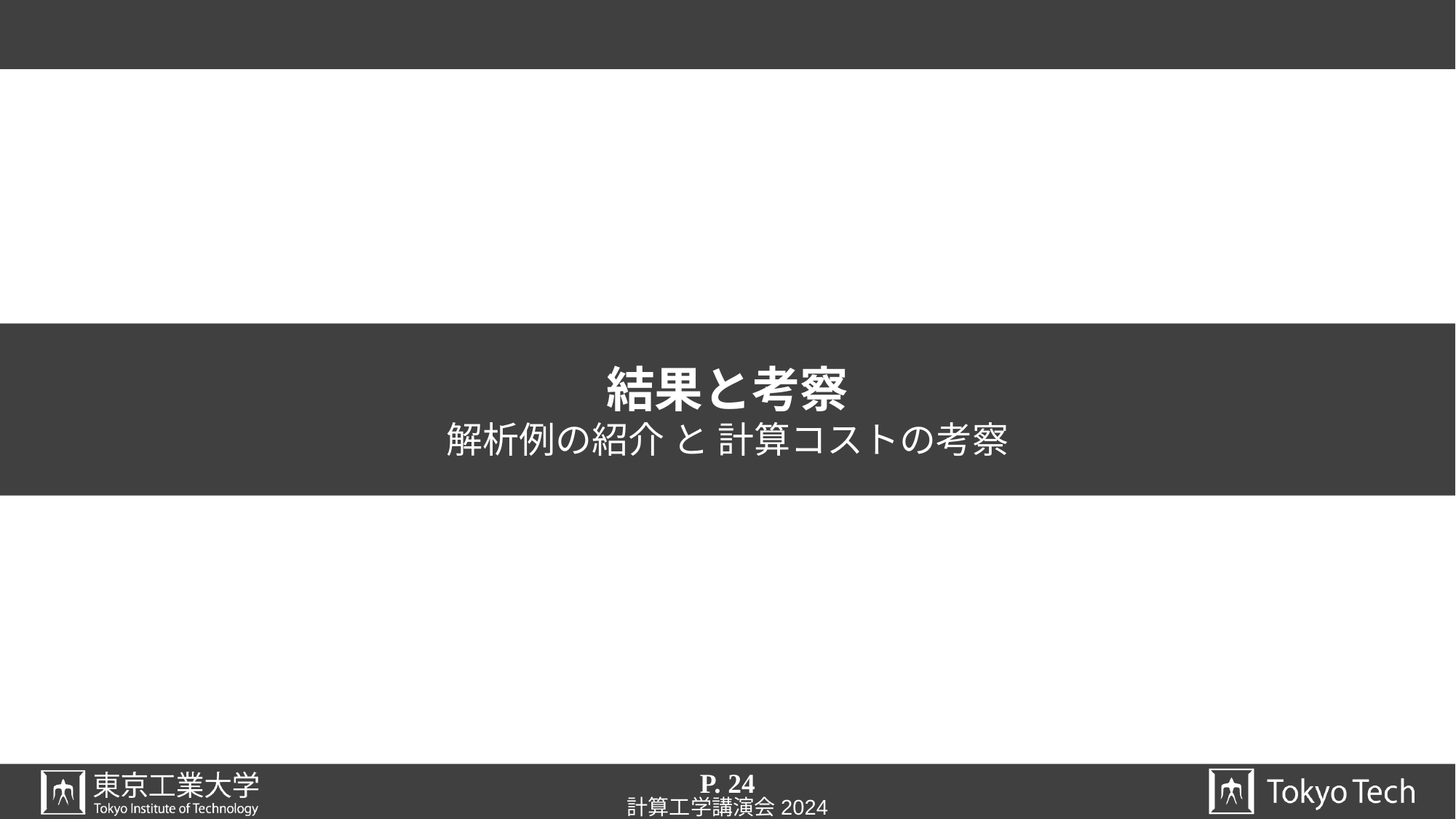

# 結果と考察 解析例の紹介 と 計算コストの考察
P. 24